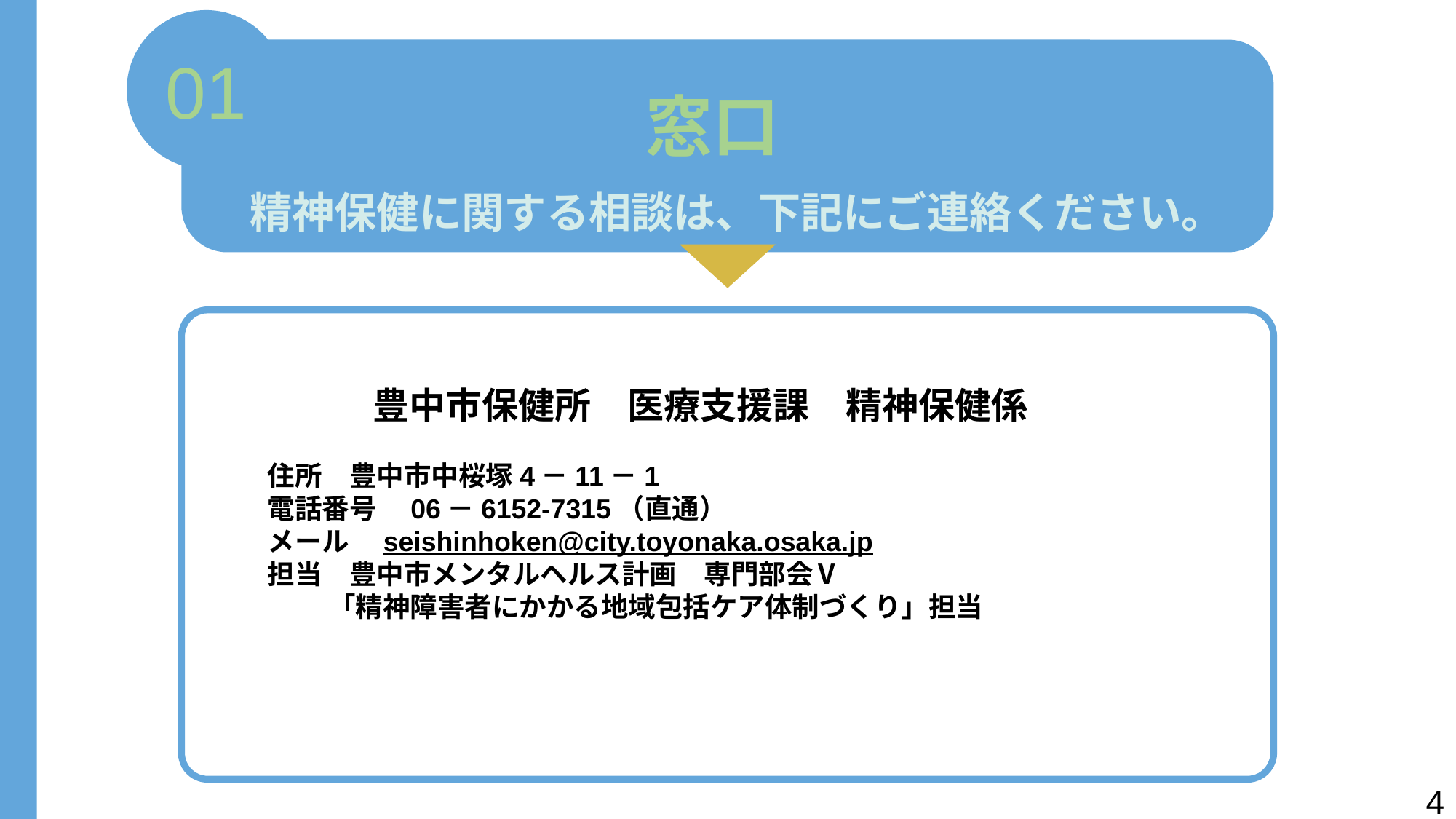

01

窓口
精神保健に関する相談は、下記にご連絡ください。

豊中市保健所　医療支援課　精神保健係
　　
　　住所　豊中市中桜塚4－11－1
　　電話番号　06－6152‐7315（直通）
　　メール　seishinhoken@city.toyonaka.osaka.jp
　　担当　豊中市メンタルヘルス計画　専門部会Ⅴ
　　　　 「精神障害者にかかる地域包括ケア体制づくり」担当